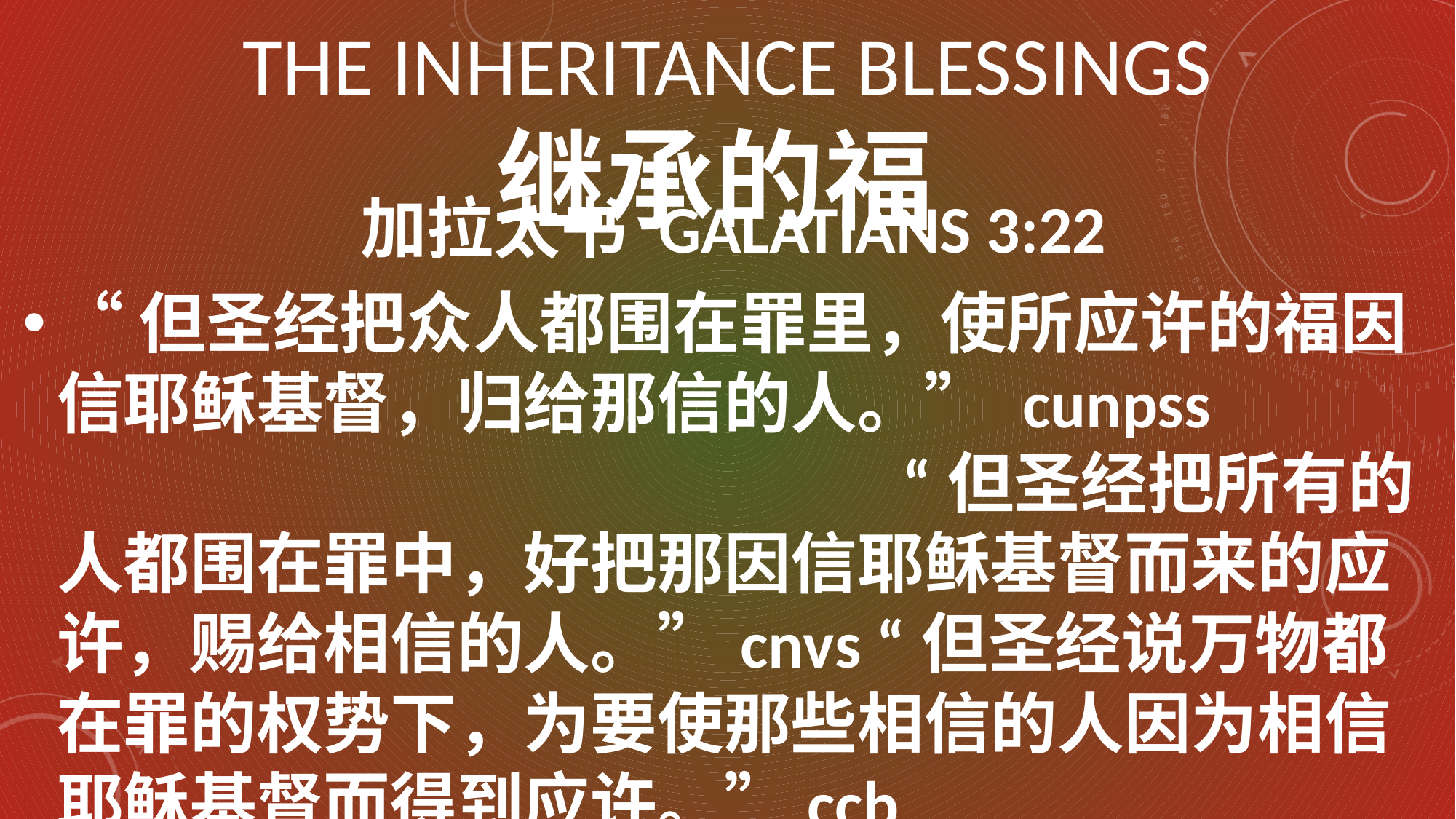

# The inheritance blessings 继承的福
加拉太书 GALATIANS 3:22
“但圣经把众人都围在罪里，使所应许的福因信耶稣基督，归给那信的人。” cunpss                                                                        “但圣经把所有的人都围在罪中，好把那因信耶稣基督而来的应许，赐给相信的人。”cnvs “但圣经说万物都在罪的权势下，为要使那些相信的人因为相信耶稣基督而得到应许。”ccb